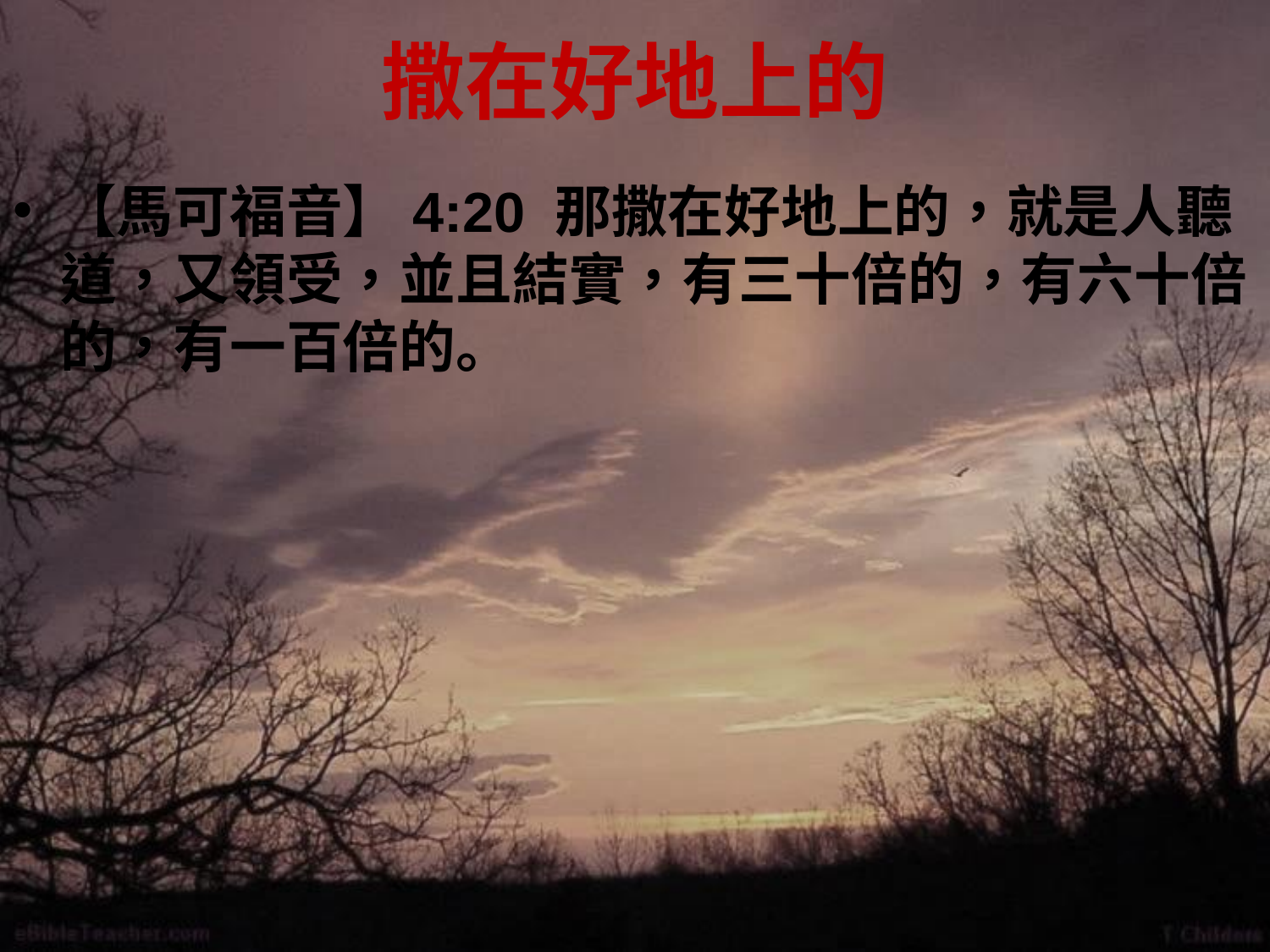

# 撒在好地上的
【馬可福音】4:20 那撒在好地上的，就是人聽道，又領受，並且結實，有三十倍的，有六十倍的，有一百倍的。